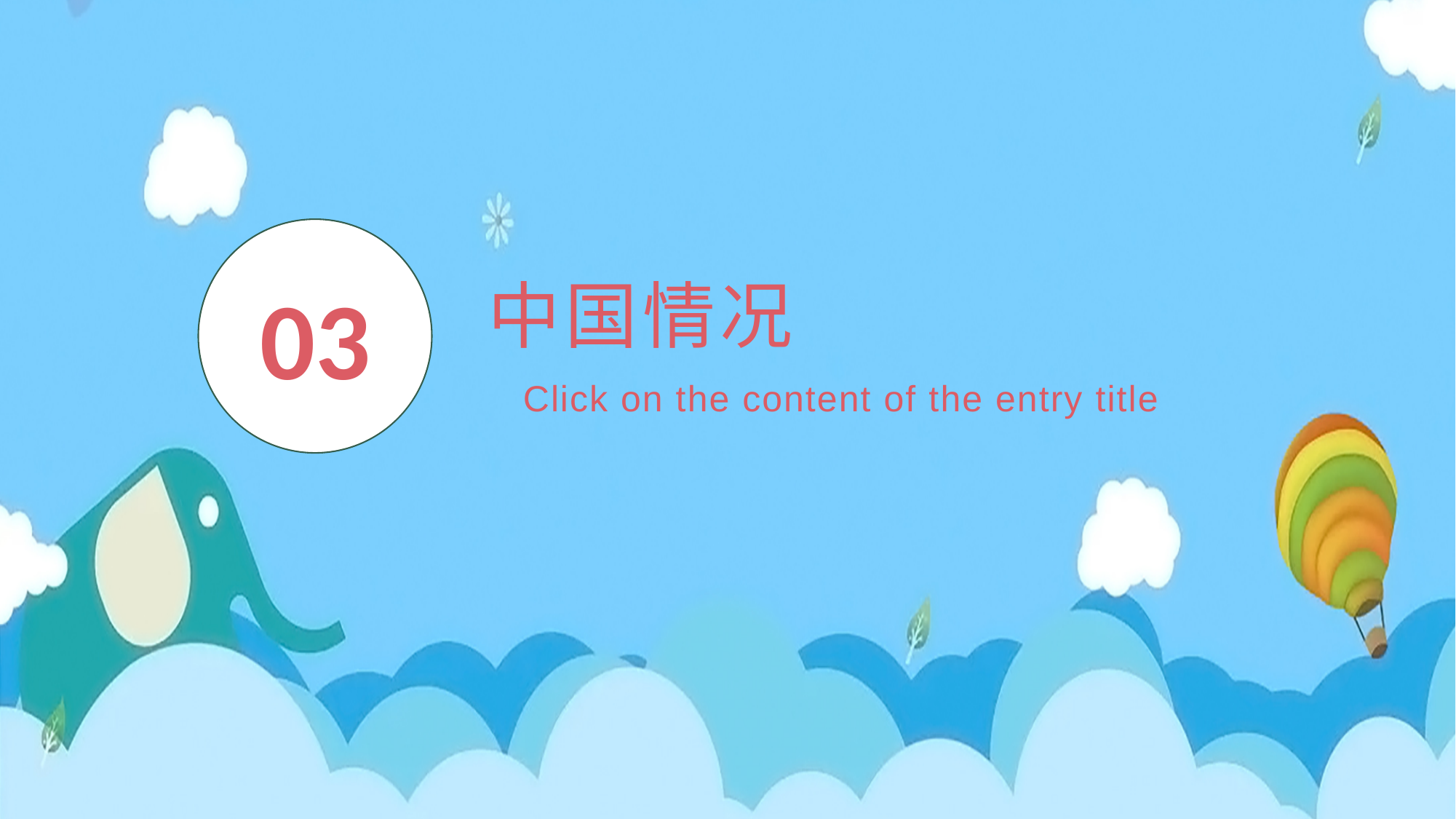

03
中国情况
Click on the content of the entry title